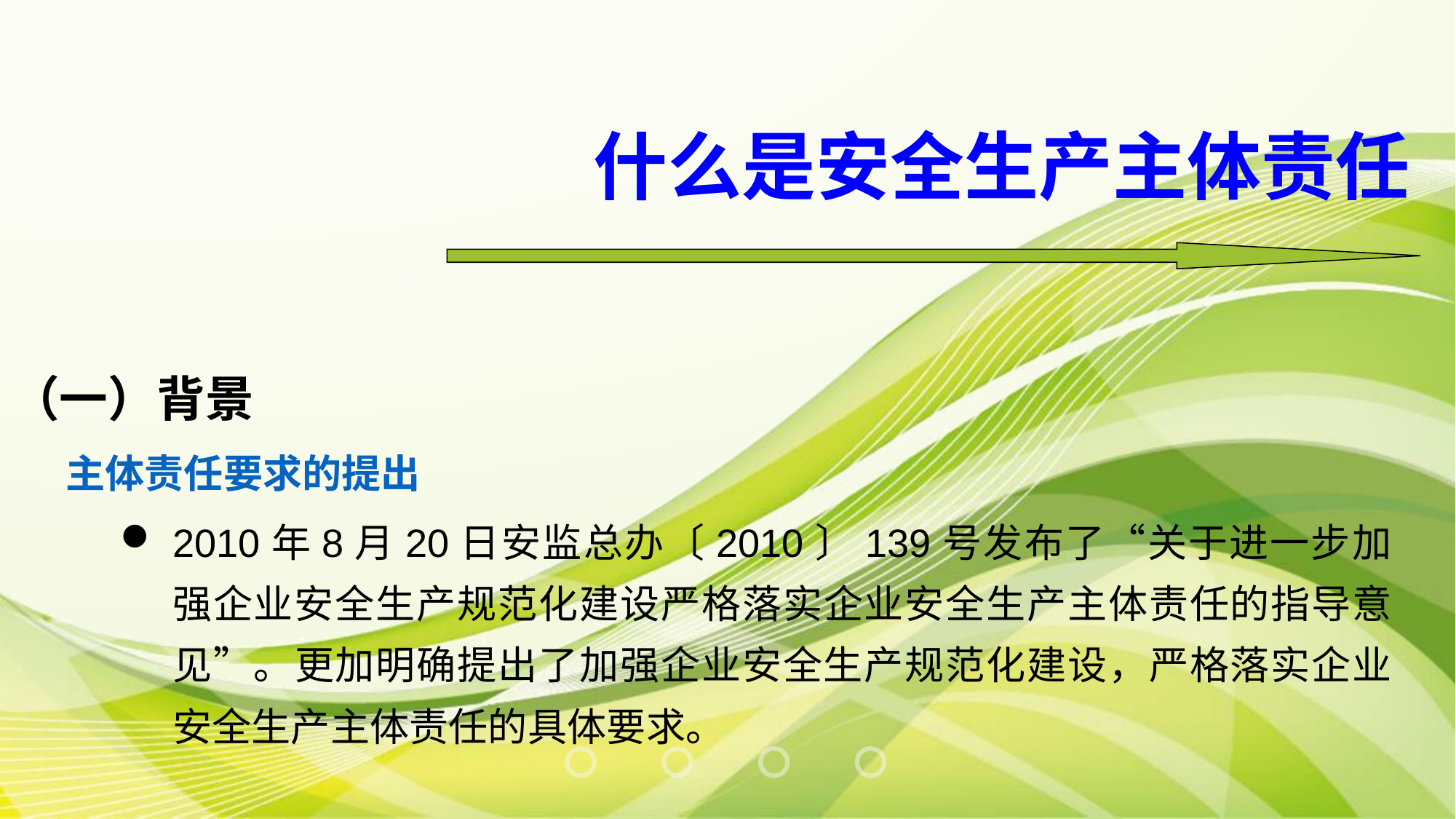

什么是安全生产主体责任

（一）背景
主体责任要求的提出
2010年8月20日安监总办〔2010〕139号发布了“关于进一步加强企业安全生产规范化建设严格落实企业安全生产主体责任的指导意见”。更加明确提出了加强企业安全生产规范化建设，严格落实企业安全生产主体责任的具体要求。